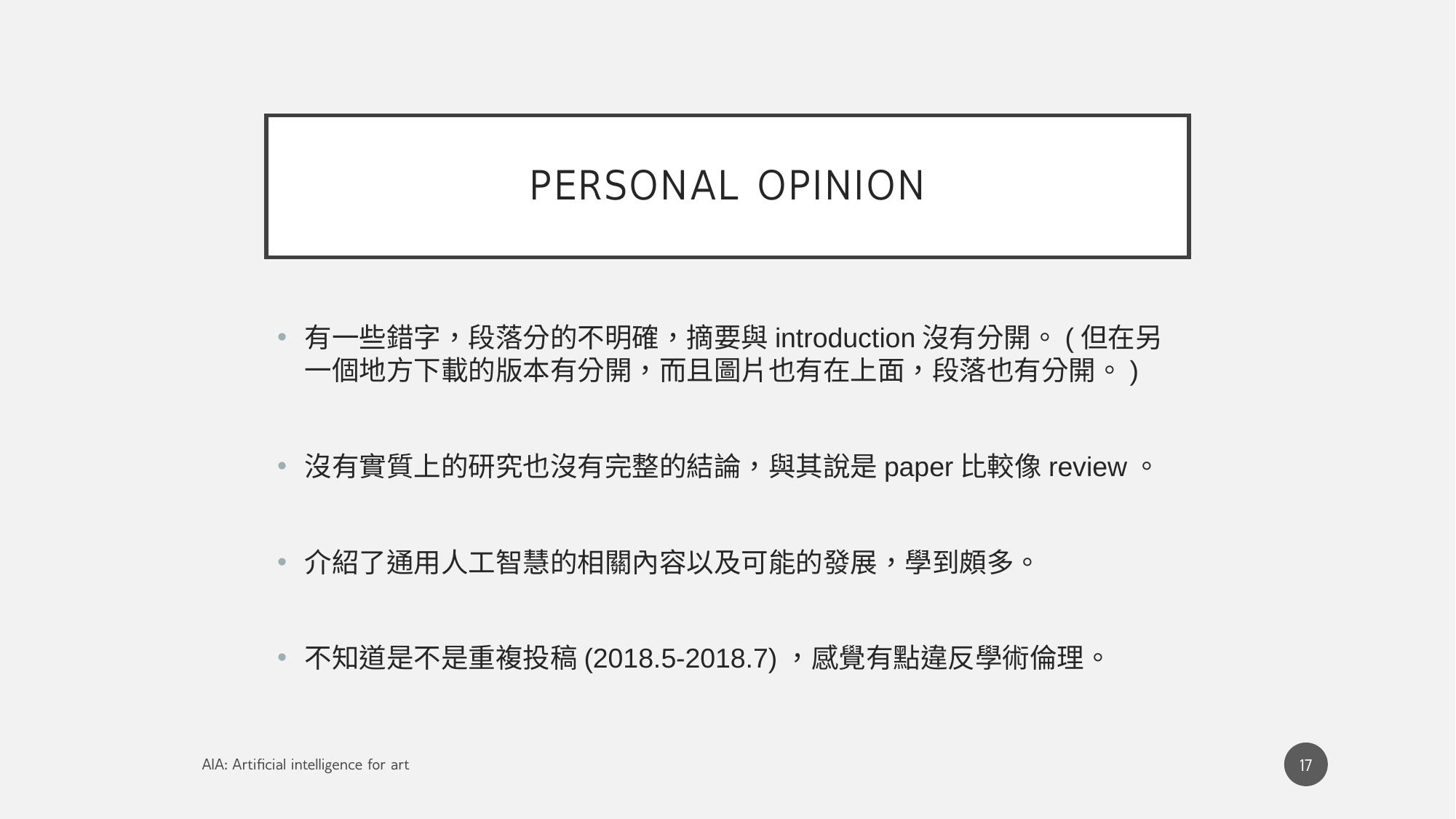

# Personal opinion
有一些錯字，段落分的不明確，摘要與introduction沒有分開。(但在另一個地方下載的版本有分開，而且圖片也有在上面，段落也有分開。)

沒有實質上的研究也沒有完整的結論，與其說是paper比較像review。

介紹了通用人工智慧的相關內容以及可能的發展，學到頗多。

不知道是不是重複投稿(2018.5-2018.7)，感覺有點違反學術倫理。
17
AIA: Artificial intelligence for art